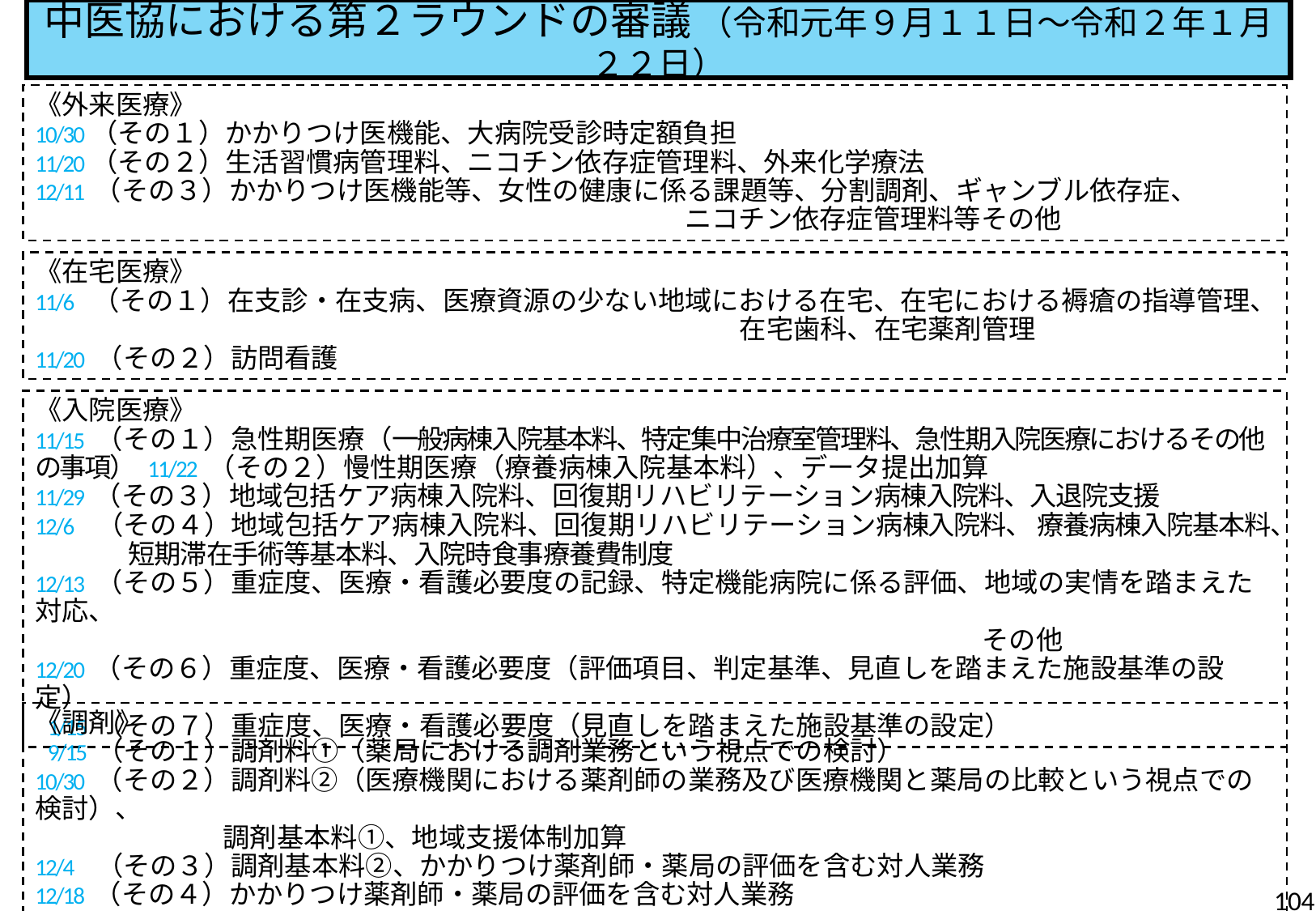

中医協における第２ラウンドの審議 （令和元年９月１１日～令和２年１月２２日）
《外来医療》
10/30（その１）かかりつけ医機能、大病院受診時定額負担
11/20（その２）生活習慣病管理料、ニコチン依存症管理料、外来化学療法
12/11 （その３）かかりつけ医機能等、女性の健康に係る課題等、分割調剤、ギャンブル依存症、
                                                                                                          ニコチン依存症管理料等その他
《在宅医療》
11/6   （その１）在支診・在支病、医療資源の少ない地域における在宅、在宅における褥瘡の指導管理、
                                                                                                                   在宅歯科、在宅薬剤管理
11/20 （その２）訪問看護
《入院医療》
11/15 （その１）急性期医療（一般病棟入院基本料、特定集中治療室管理料、急性期入院医療におけるその他の事項） 11/22 （その２）慢性期医療（療養病棟入院基本料）、データ提出加算
11/29 （その３）地域包括ケア病棟入院料、回復期リハビリテーション病棟入院料、入退院支援
12/6    （その４）地域包括ケア病棟入院料、回復期リハビリテーション病棟入院料、 療養病棟入院基本料、
                 短期滞在手術等基本料、入院時食事療養費制度
12/13 （その５）重症度、医療・看護必要度の記録、特定機能病院に係る評価、地域の実情を踏まえた対応、
　　　　　　　                                                                                                                             その他
12/20 （その６）重症度、医療・看護必要度（評価項目、判定基準、見直しを踏まえた施設基準の設定）
   1/15 （その７）重症度、医療・看護必要度（見直しを踏まえた施設基準の設定）
《調剤》
   9/15 （その１）調剤料①（薬局における調剤業務という視点での検討）
10/30 （その２）調剤料②（医療機関における薬剤師の業務及び医療機関と薬局の比較という視点での検討）、
　　　　　　　調剤基本料①、地域支援体制加算
12/4    （その３）調剤基本料②、かかりつけ薬剤師・薬局の評価を含む対人業務
12/18 （その４）かかりつけ薬剤師・薬局の評価を含む対人業務
104